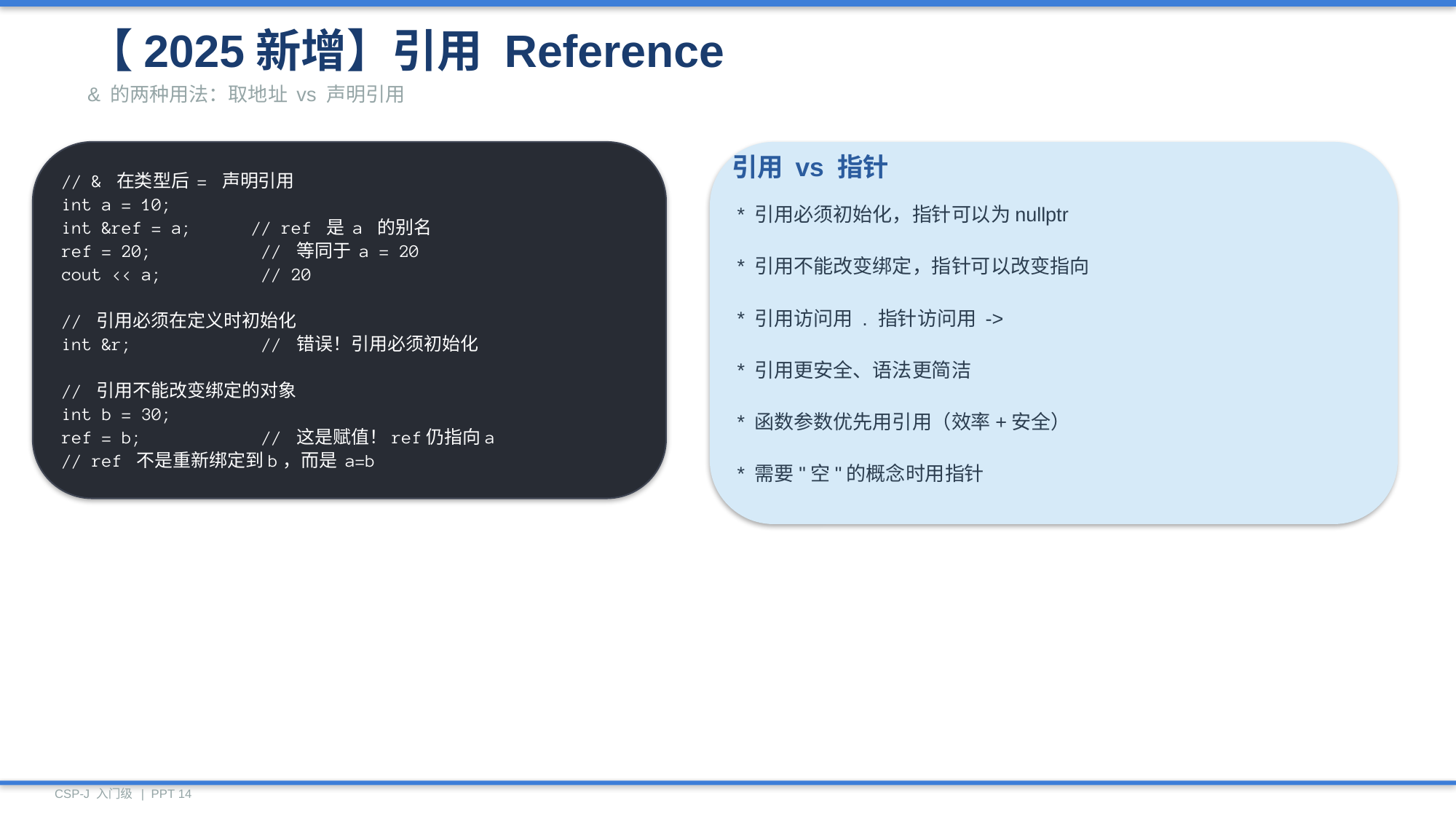

【2025新增】引用 Reference
& 的两种用法：取地址 vs 声明引用
// & 在类型后 = 声明引用
int a = 10;
int &ref = a;      // ref 是 a 的别名
ref = 20;           // 等同于 a = 20
cout << a;          // 20

// 引用必须在定义时初始化
int &r;             // 错误！引用必须初始化

// 引用不能改变绑定的对象
int b = 30;
ref = b;            // 这是赋值！ref仍指向a
// ref 不是重新绑定到b，而是 a=b

引用 vs 指针
* 引用必须初始化，指针可以为nullptr
* 引用不能改变绑定，指针可以改变指向
* 引用访问用 . 指针访问用 ->
* 引用更安全、语法更简洁
* 函数参数优先用引用（效率+安全）
* 需要"空"的概念时用指针

CSP-J 入门级  |  PPT 14